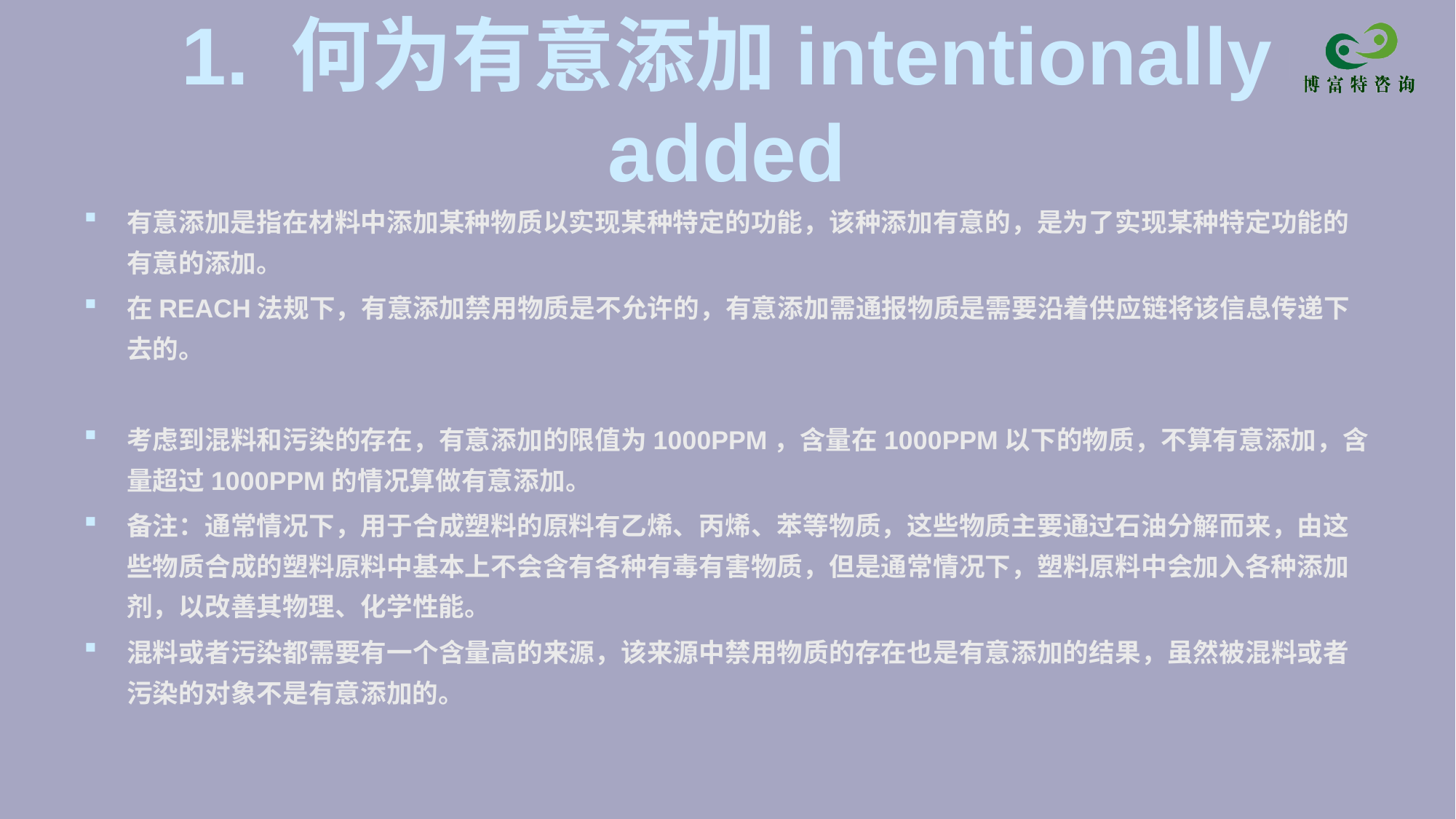

# 1. 何为有意添加intentionally added
有意添加是指在材料中添加某种物质以实现某种特定的功能，该种添加有意的，是为了实现某种特定功能的有意的添加。
在REACH法规下，有意添加禁用物质是不允许的，有意添加需通报物质是需要沿着供应链将该信息传递下去的。

考虑到混料和污染的存在，有意添加的限值为1000PPM，含量在1000PPM以下的物质，不算有意添加，含量超过1000PPM的情况算做有意添加。
备注：通常情况下，用于合成塑料的原料有乙烯、丙烯、苯等物质，这些物质主要通过石油分解而来，由这些物质合成的塑料原料中基本上不会含有各种有毒有害物质，但是通常情况下，塑料原料中会加入各种添加剂，以改善其物理、化学性能。
混料或者污染都需要有一个含量高的来源，该来源中禁用物质的存在也是有意添加的结果，虽然被混料或者污染的对象不是有意添加的。